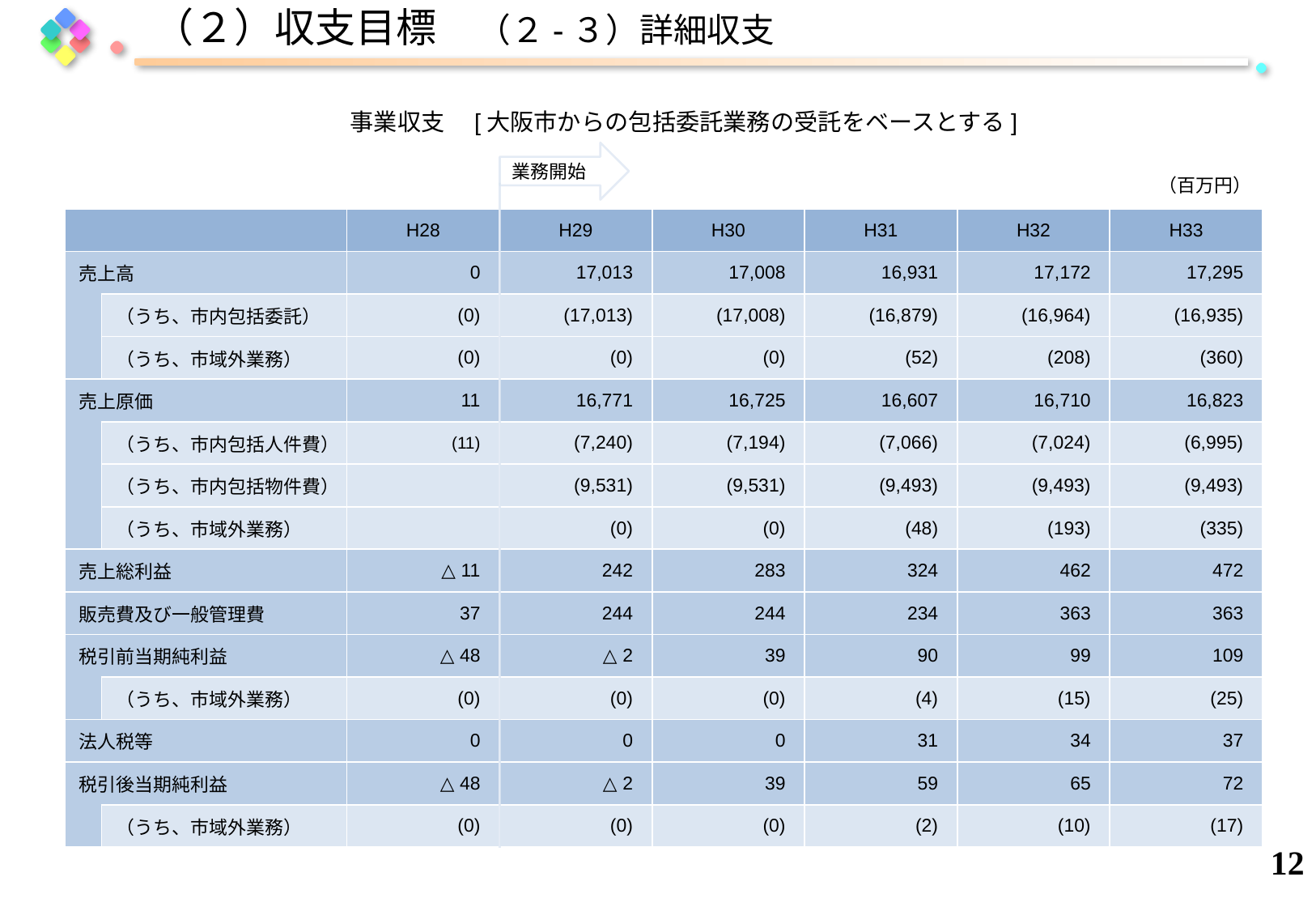

（２）収支目標　（２-３）詳細収支
事業収支　[大阪市からの包括委託業務の受託をベースとする]
業務開始
（百万円）
|  |  | H28 | H29 | H30 | H31 | H32 | H33 |
| --- | --- | --- | --- | --- | --- | --- | --- |
| 売上高 |  | 0 | 17,013 | 17,008 | 16,931 | 17,172 | 17,295 |
|  | （うち、市内包括委託） | (0) | (17,013) | (17,008) | (16,879) | (16,964) | (16,935) |
|  | （うち、市域外業務） | (0) | (0) | (0) | (52) | (208) | (360) |
| 売上原価 |  | 11 | 16,771 | 16,725 | 16,607 | 16,710 | 16,823 |
|  | （うち、市内包括人件費） | (11) | (7,240) | (7,194) | (7,066) | (7,024) | (6,995) |
|  | （うち、市内包括物件費） |  | (9,531) | (9,531) | (9,493) | (9,493) | (9,493) |
|  | （うち、市域外業務） |  | (0) | (0) | (48) | (193) | (335) |
| 売上総利益 |  | △ 11 | 242 | 283 | 324 | 462 | 472 |
| 販売費及び一般管理費 |  | 37 | 244 | 244 | 234 | 363 | 363 |
| 税引前当期純利益 |  | △ 48 | △ 2 | 39 | 90 | 99 | 109 |
|  | （うち、市域外業務） | (0) | (0) | (0) | (4) | (15) | (25) |
| 法人税等 |  | 0 | 0 | 0 | 31 | 34 | 37 |
| 税引後当期純利益 |  | △ 48 | △ 2 | 39 | 59 | 65 | 72 |
|  | （うち、市域外業務） | (0) | (0) | (0) | (2) | (10) | (17) |
12